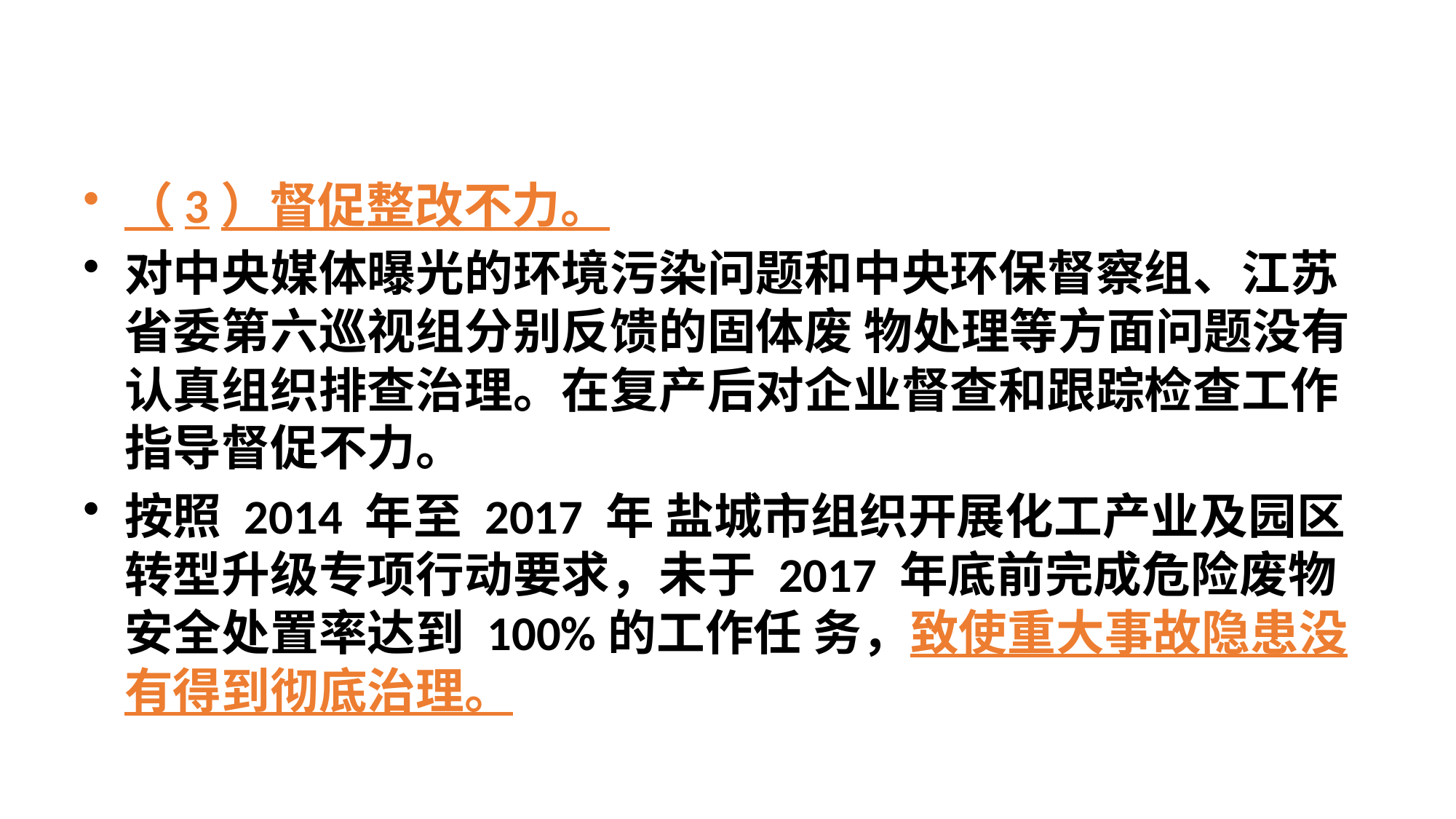

（3）督促整改不力。
对中央媒体曝光的环境污染问题和中央环保督察组、江苏省委第六巡视组分别反馈的固体废 物处理等方面问题没有认真组织排查治理。在复产后对企业督查和跟踪检查工作指导督促不力。
按照 2014 年至 2017 年 盐城市组织开展化工产业及园区转型升级专项行动要求，未于 2017 年底前完成危险废物安全处置率达到 100%的工作任 务，致使重大事故隐患没有得到彻底治理。
66